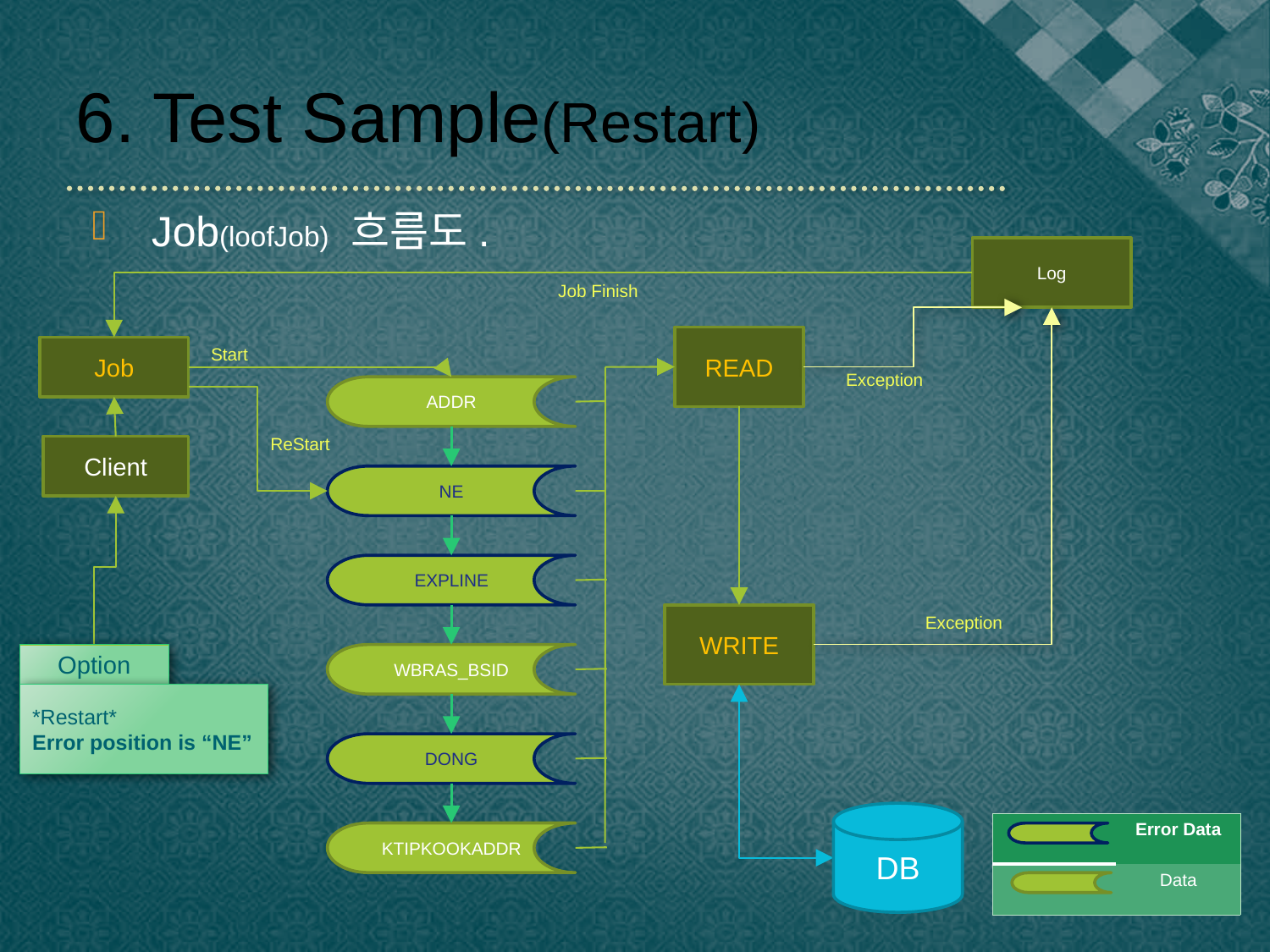

# 6. Test Sample(Restart)
 Job(loofJob) 흐름도.

Log
Job Finish
READ
Job
Start
Exception
ADDR
ReStart
Client
NE
EXPLINE
WRITE
Exception
Option
WBRAS_BSID
*Restart*
Error position is “NE”
DONG
DB
|  | Error Data |
| --- | --- |
|  | Data |
KTIPKOOKADDR